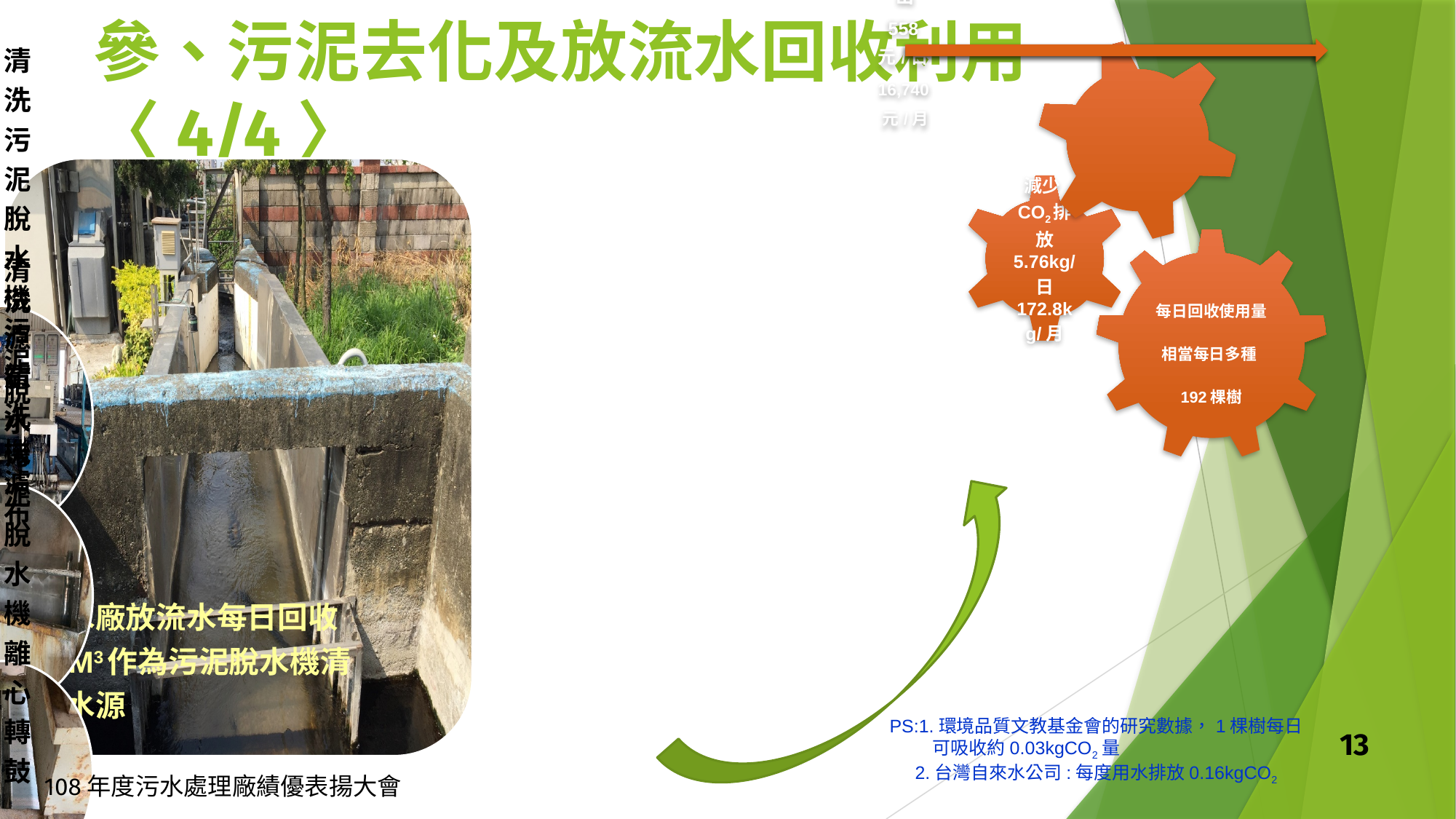

參、污泥去化及放流水回收利用〈4/4〉
16,740元/月
減少CO2排放
5.76kg/日
172.8kg/月
每日回收使用量相當每日多種192棵樹
清洗污泥脫

PS:1.環境品質文教基金會的研究數據，1棵樹每日可吸收約0.03kgCO2量
     2.台灣自來水公司:每度用水排放0.16kgCO2
13
108年度污水處理廠績優表揚大會